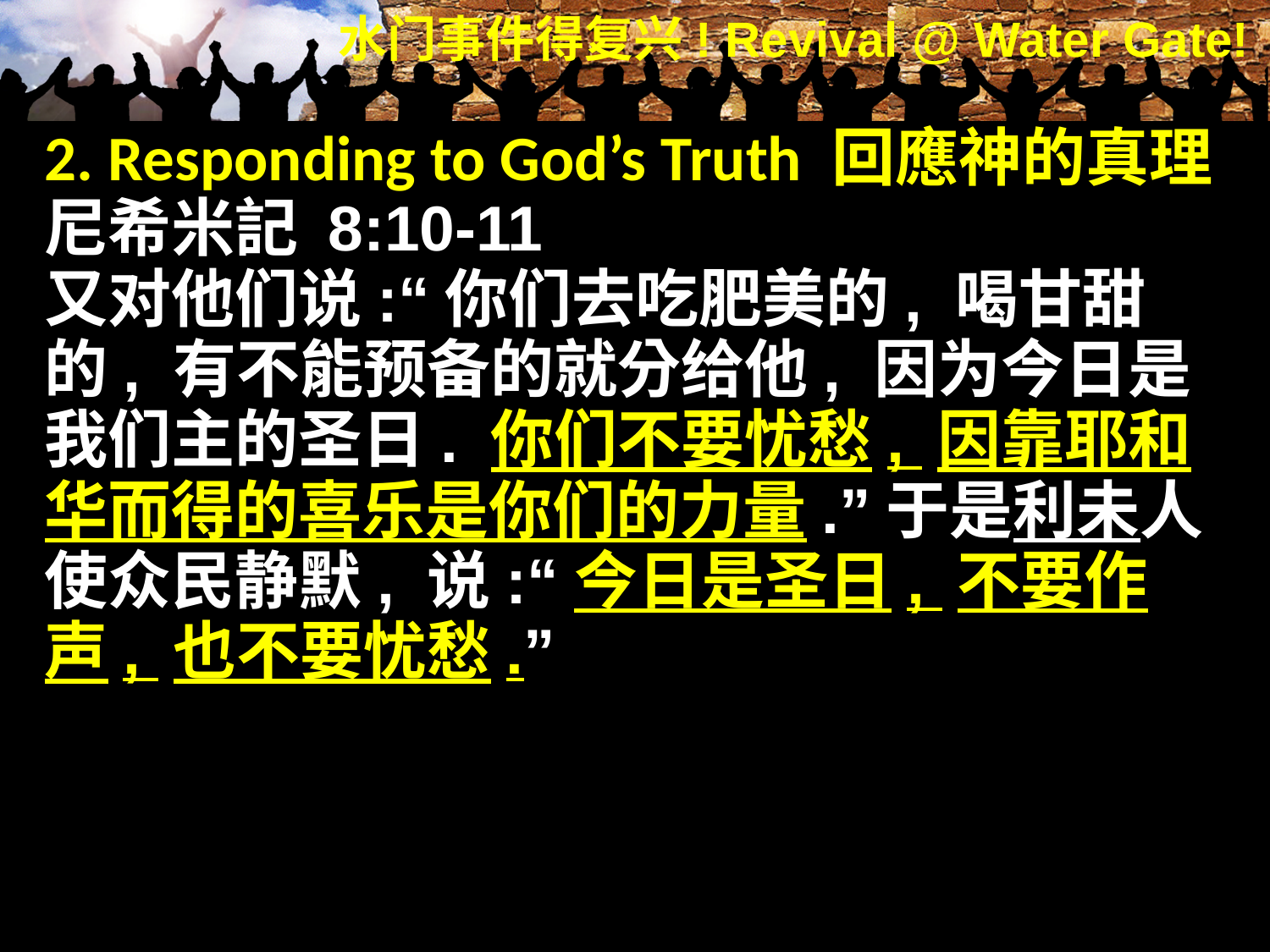

2. Responding to God’s Truth 回應神的真理
尼希米記 8:10-11
又对他们说:“你们去吃肥美的, 喝甘甜的, 有不能预备的就分给他, 因为今日是我们主的圣日. 你们不要忧愁, 因靠耶和华而得的喜乐是你们的力量.”于是利未人使众民静默, 说:“今日是圣日, 不要作声, 也不要忧愁.”